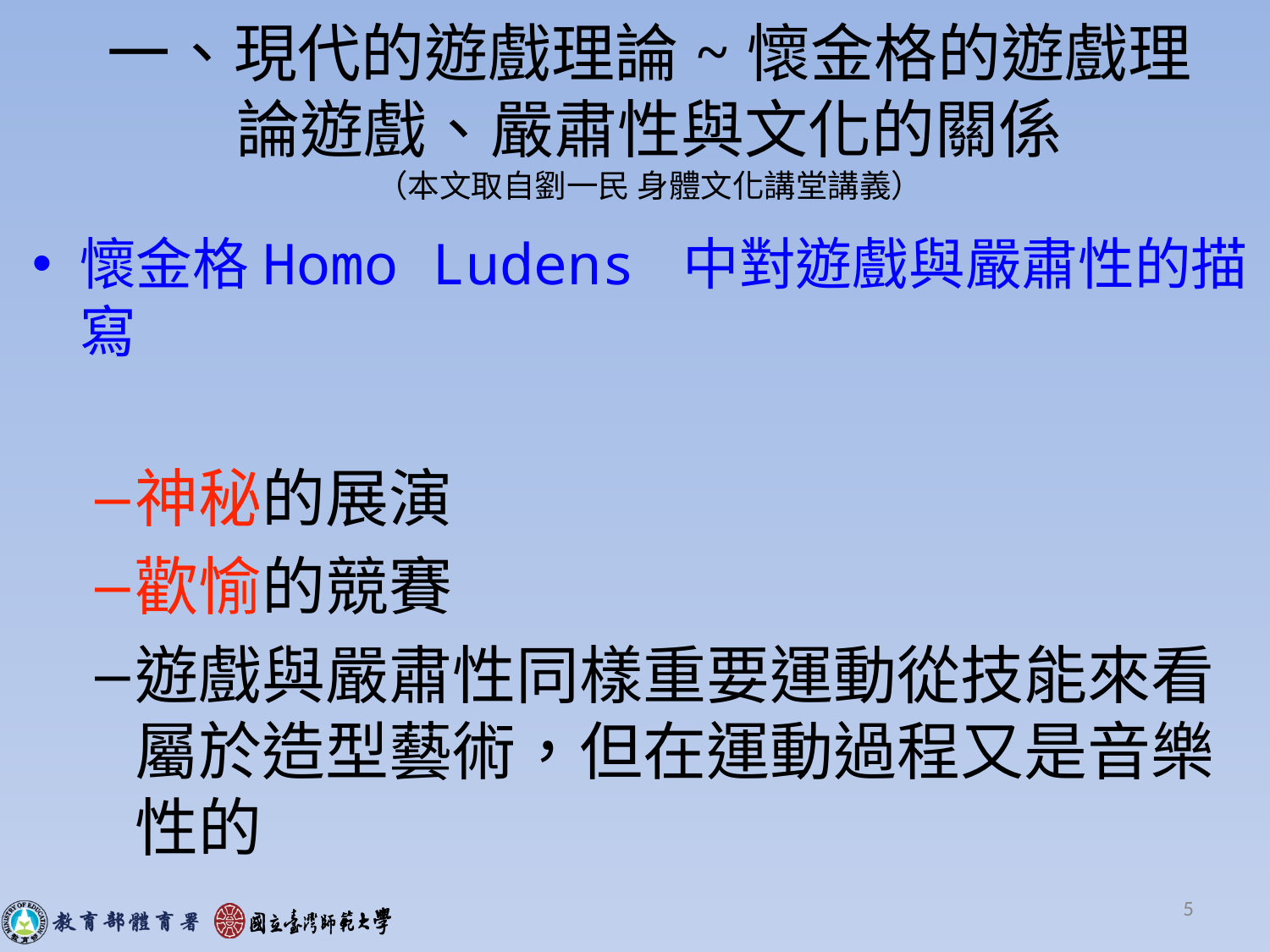

一、現代的遊戲理論~懷金格的遊戲理論遊戲、嚴肅性與文化的關係
（本文取自劉一民 身體文化講堂講義）
懷金格Homo Ludens 中對遊戲與嚴肅性的描寫

神秘的展演
歡愉的競賽
遊戲與嚴肅性同樣重要運動從技能來看屬於造型藝術，但在運動過程又是音樂性的

5